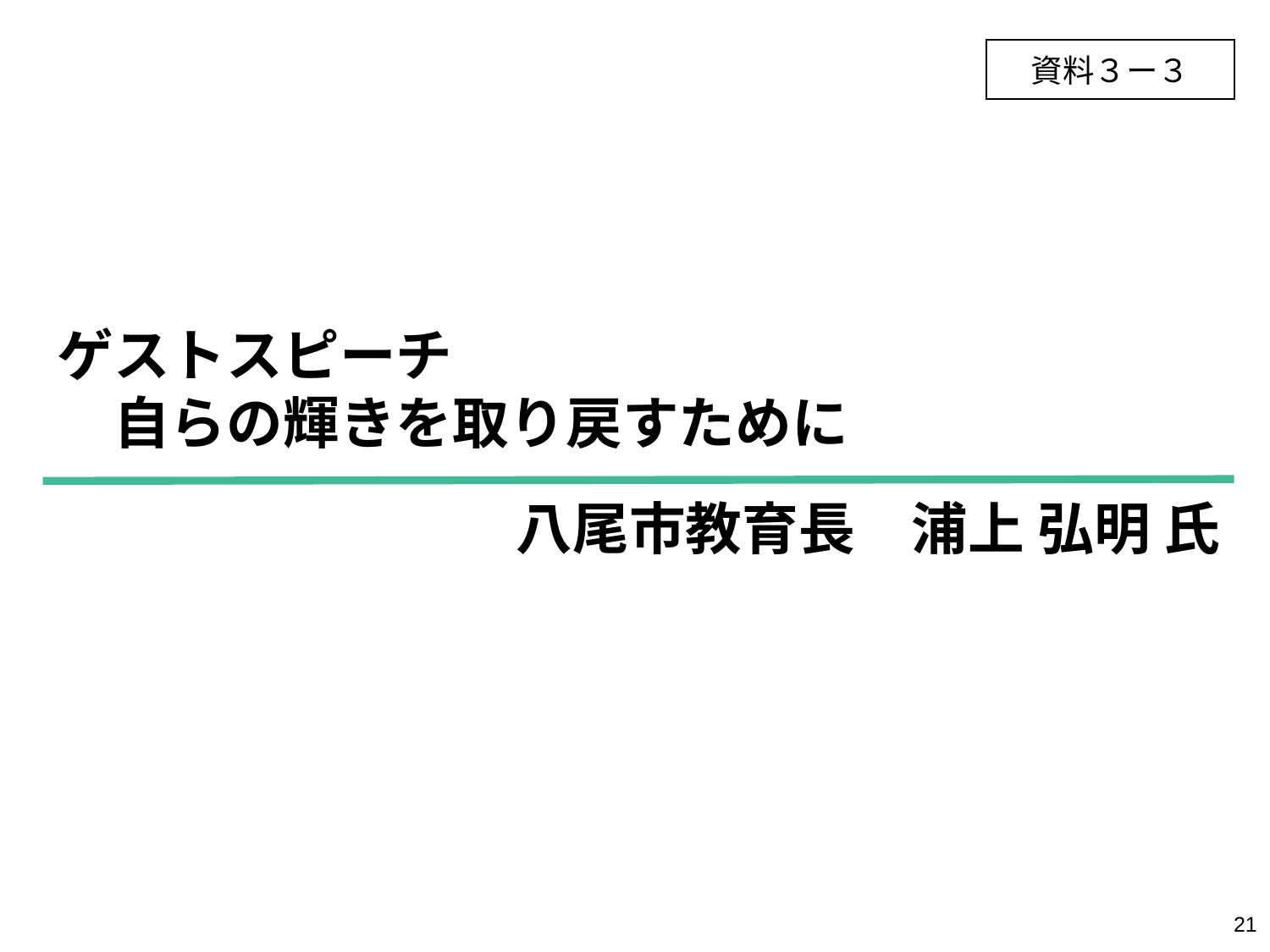

資料３ー３
ゲストスピーチ
　自らの輝きを取り戻すために
八尾市教育長　浦上 弘明 氏
21